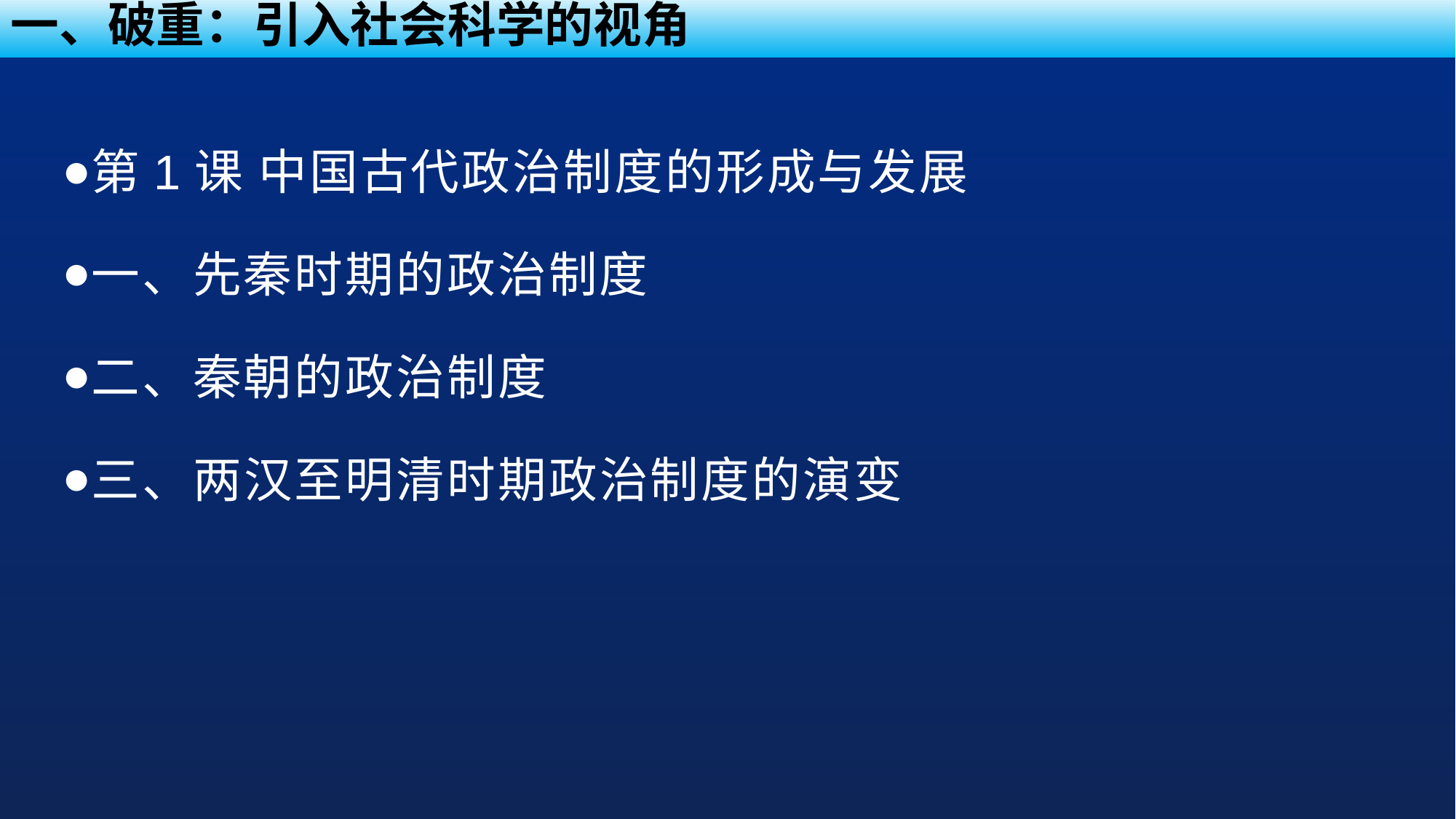

一、破重：引入社会科学的视角
第1课 中国古代政治制度的形成与发展
一、先秦时期的政治制度
二、秦朝的政治制度
三、两汉至明清时期政治制度的演变